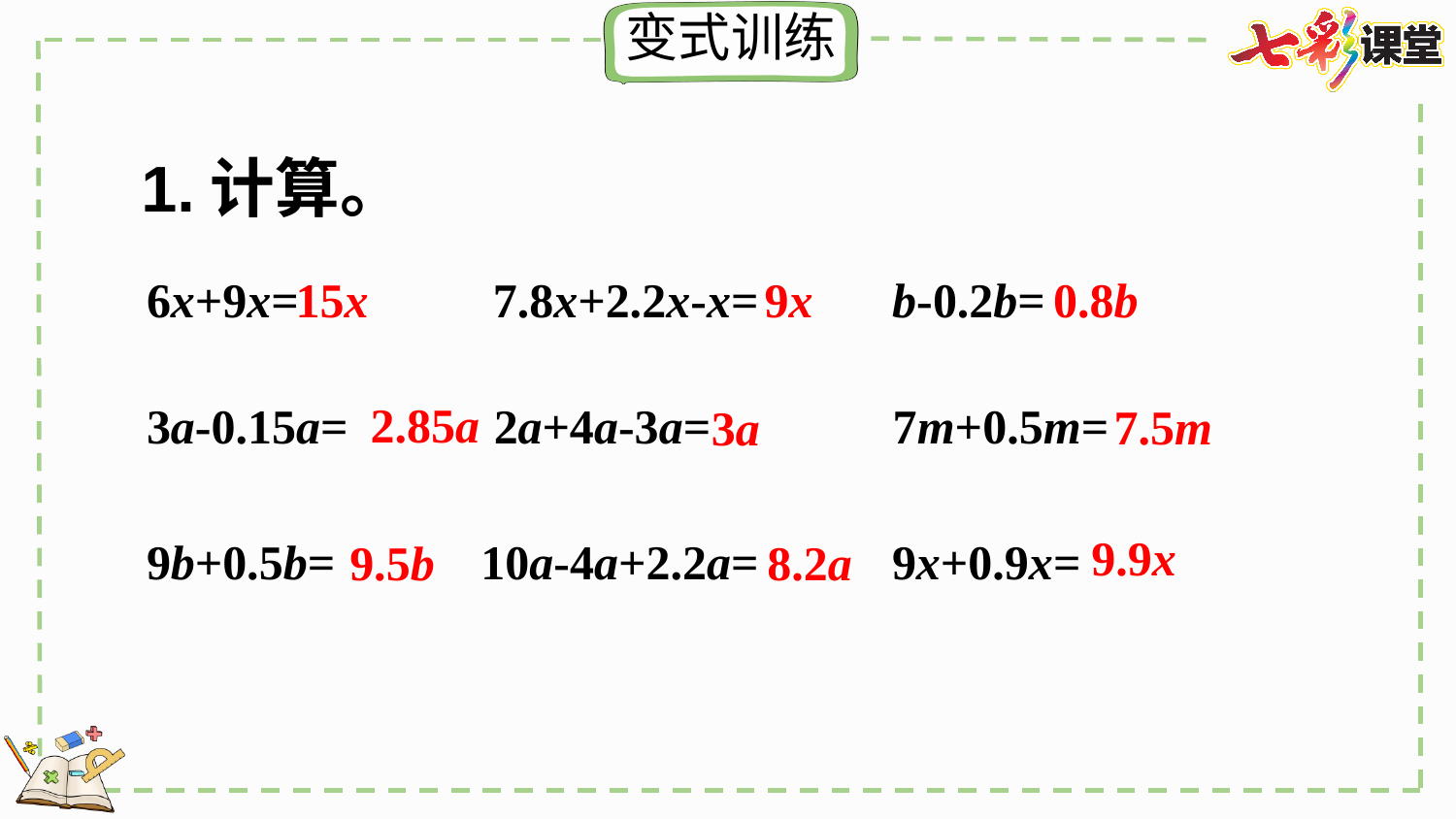

1.计算。
15x
9x
6x+9x=                7.8x+2.2x-x=           b-0.2b=
3a-0.15a=            2a+4a-3a=               7m+0.5m=
9b+0.5b=            10a-4a+2.2a=           9x+0.9x=
0.8b
2.85a
7.5m
3a
9.9x
9.5b
8.2a